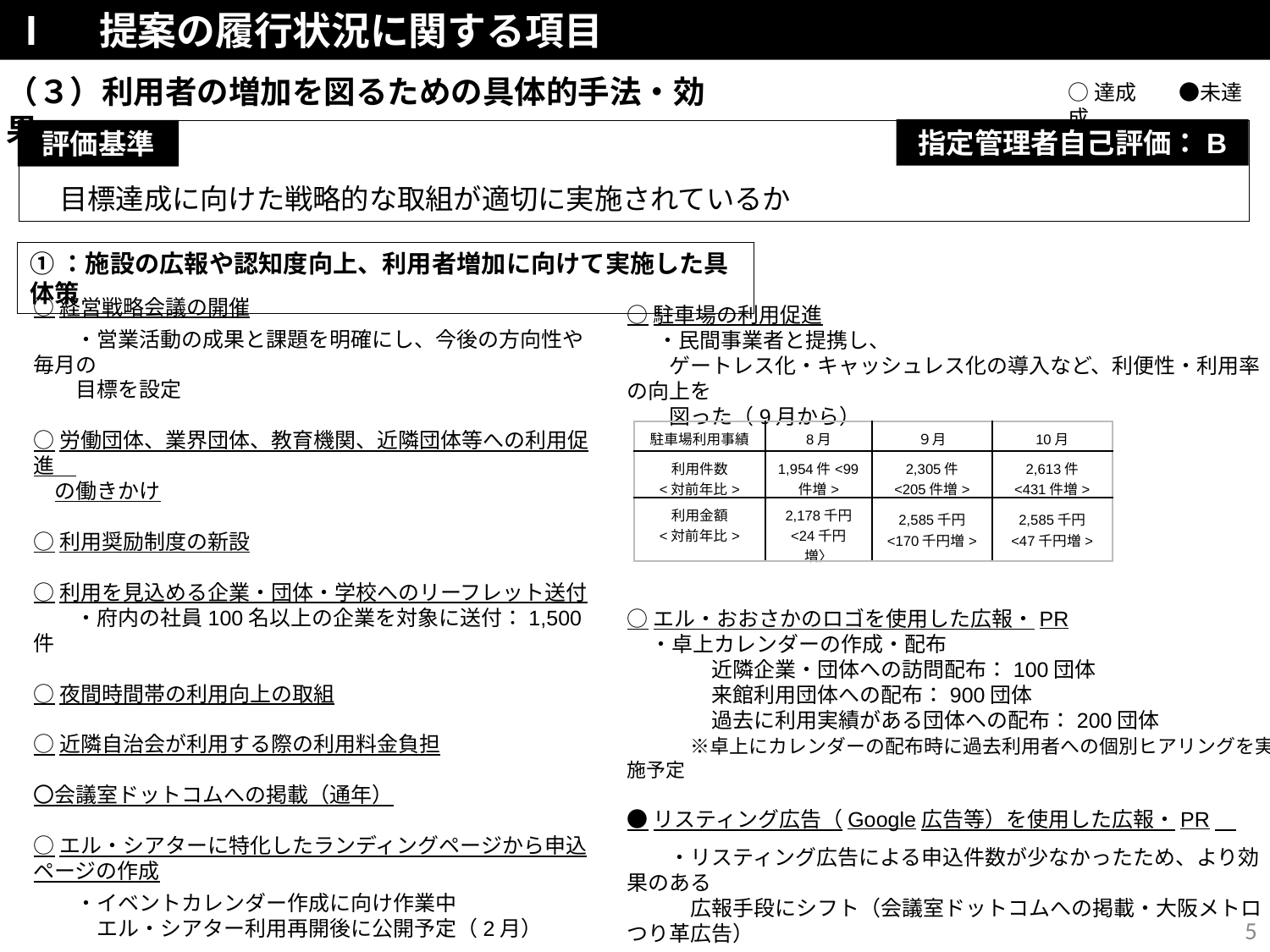

Ⅰ　提案の履行状況に関する項目
（３）利用者の増加を図るための具体的手法・効果
○達成　　●未達成
指定管理者自己評価：B
評価基準

　目標達成に向けた戦略的な取組が適切に実施されているか
①：施設の広報や認知度向上、利用者増加に向けて実施した具体策

○経営戦略会議の開催

　　・営業活動の成果と課題を明確にし、今後の方向性や毎月の
　　目標を設定

○労働団体、業界団体、教育機関、近隣団体等への利用促進
　の働きかけ

○利用奨励制度の新設

○利用を見込める企業・団体・学校へのリーフレット送付
　　・府内の社員100名以上の企業を対象に送付：1,500件

○夜間時間帯の利用向上の取組

○近隣自治会が利用する際の利用料金負担

〇会議室ドットコムへの掲載（通年）

○エル・シアターに特化したランディングページから申込ページの作成

　　・イベントカレンダー作成に向け作業中
　　　エル・シアター利用再開後に公開予定（2月）

●YouTuber等と連携したプチ・エルの広報

○大阪メトロ御堂筋線につり革広告の掲載（新）

○駐車場の利用促進
　  ・民間事業者と提携し、
　　ゲートレス化・キャッシュレス化の導入など、利便性・利用率の向上を
　　図った（9月から）

○エル・おおさかのロゴを使用した広報・PR
    ・卓上カレンダーの作成・配布
　　　　近隣企業・団体への訪問配布：100団体
　　　　来館利用団体への配布：900団体
　　　　過去に利用実績がある団体への配布：200団体
　　　※卓上にカレンダーの配布時に過去利用者への個別ヒアリングを実施予定

●リスティング広告（Google広告等）を使用した広報・PR

　　・リスティング広告による申込件数が少なかったため、より効果のある
　　　広報手段にシフト（会議室ドットコムへの掲載・大阪メトロつり革広告）

○コングレが運営する施設等へのチラシ配架

| 駐車場利用事績 | 8月 | ９月 | 10月 |
| --- | --- | --- | --- |
| 利用件数 <対前年比> | 1,954件<99件増> | 2,305件 <205件増> | 2,613件 <431件増> |
| 利用金額 <対前年比> | 2,178千円 <24千円増〉 | 2,585千円 <170千円増> | 2,585千円 <47千円増> |
5